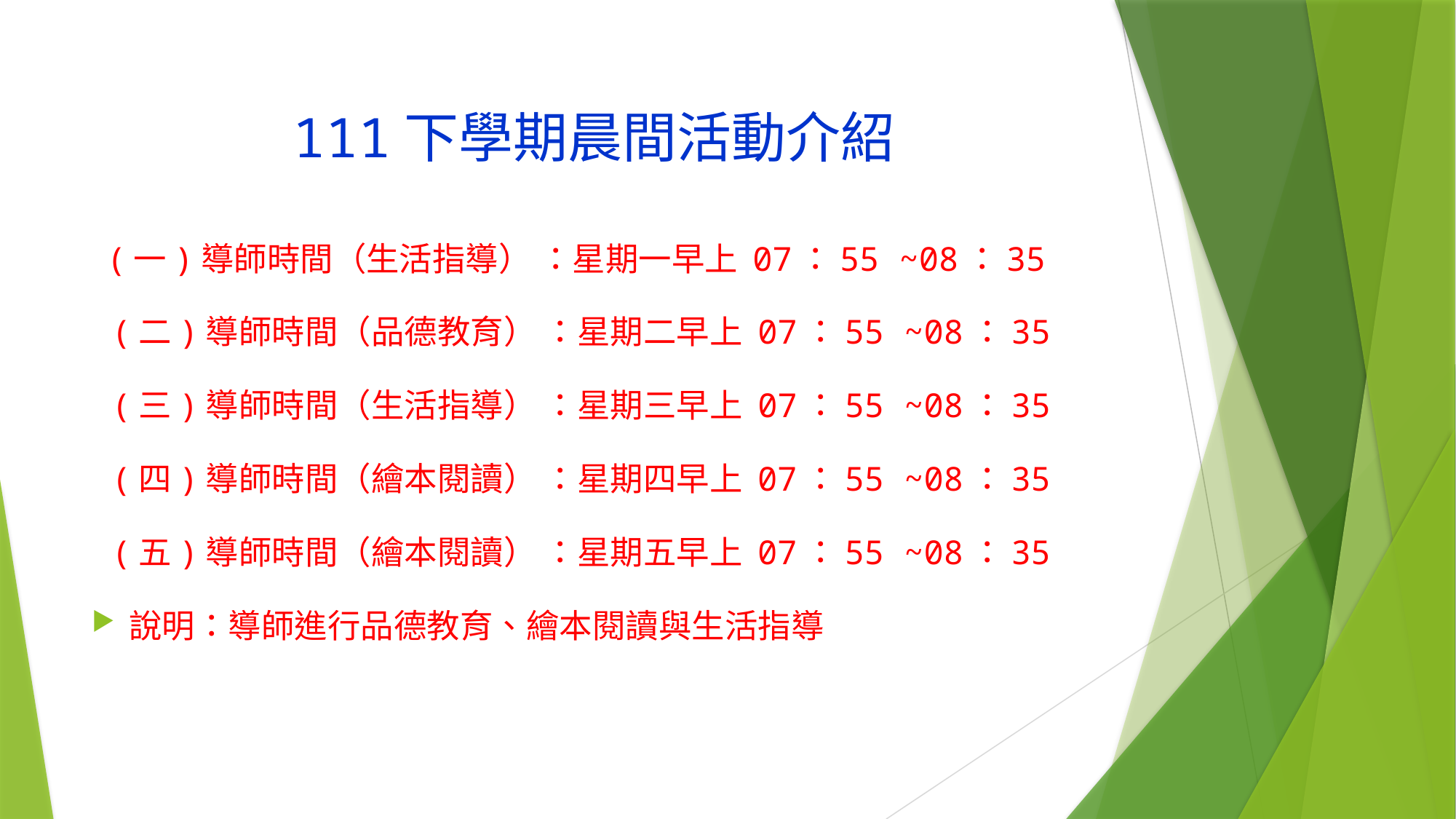

# 111下學期晨間活動介紹
 (一)導師時間（生活指導） ：星期一早上 07：55 ~08：35
 (二)導師時間（品德教育） ：星期二早上 07：55 ~08：35
 (三)導師時間（生活指導） ：星期三早上 07：55 ~08：35
 (四)導師時間（繪本閱讀） ：星期四早上 07：55 ~08：35
 (五)導師時間（繪本閱讀） ：星期五早上 07：55 ~08：35
說明：導師進行品德教育、繪本閱讀與生活指導